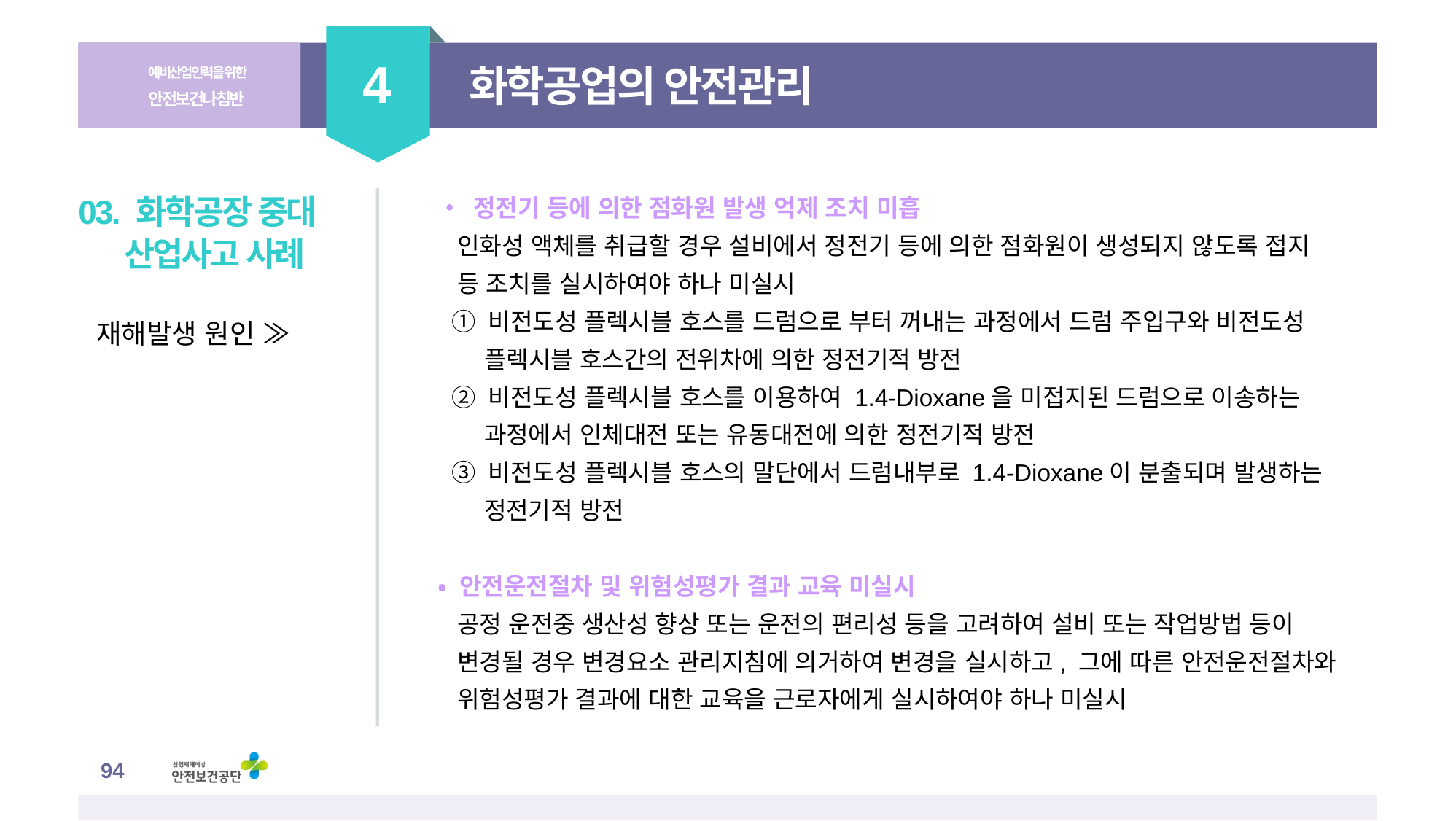

4
예비산업인력을 위한
안전보건나침반
화학공업의 안전관리
• 정전기 등에 의한 점화원 발생 억제 조치 미흡
  인화성 액체를 취급할 경우 설비에서 정전기 등에 의한 점화원이 생성되지 않도록 접지
  등 조치를 실시하여야 하나 미실시
  ① 비전도성 플렉시블 호스를 드럼으로 부터 꺼내는 과정에서 드럼 주입구와 비전도성
      플렉시블 호스간의 전위차에 의한 정전기적 방전
  ② 비전도성 플렉시블 호스를 이용하여 1.4-Dioxane을 미접지된 드럼으로 이송하는
      과정에서 인체대전 또는 유동대전에 의한 정전기적 방전
  ③ 비전도성 플렉시블 호스의 말단에서 드럼내부로 1.4-Dioxane이 분출되며 발생하는
      정전기적 방전

• 안전운전절차 및 위험성평가 결과 교육 미실시
  공정 운전중 생산성 향상 또는 운전의 편리성 등을 고려하여 설비 또는 작업방법 등이
  변경될 경우 변경요소 관리지침에 의거하여 변경을 실시하고, 그에 따른 안전운전절차와
  위험성평가 결과에 대한 교육을 근로자에게 실시하여야 하나 미실시
03. 화학공장 중대 산업사고 사례
재해발생 원인 ≫